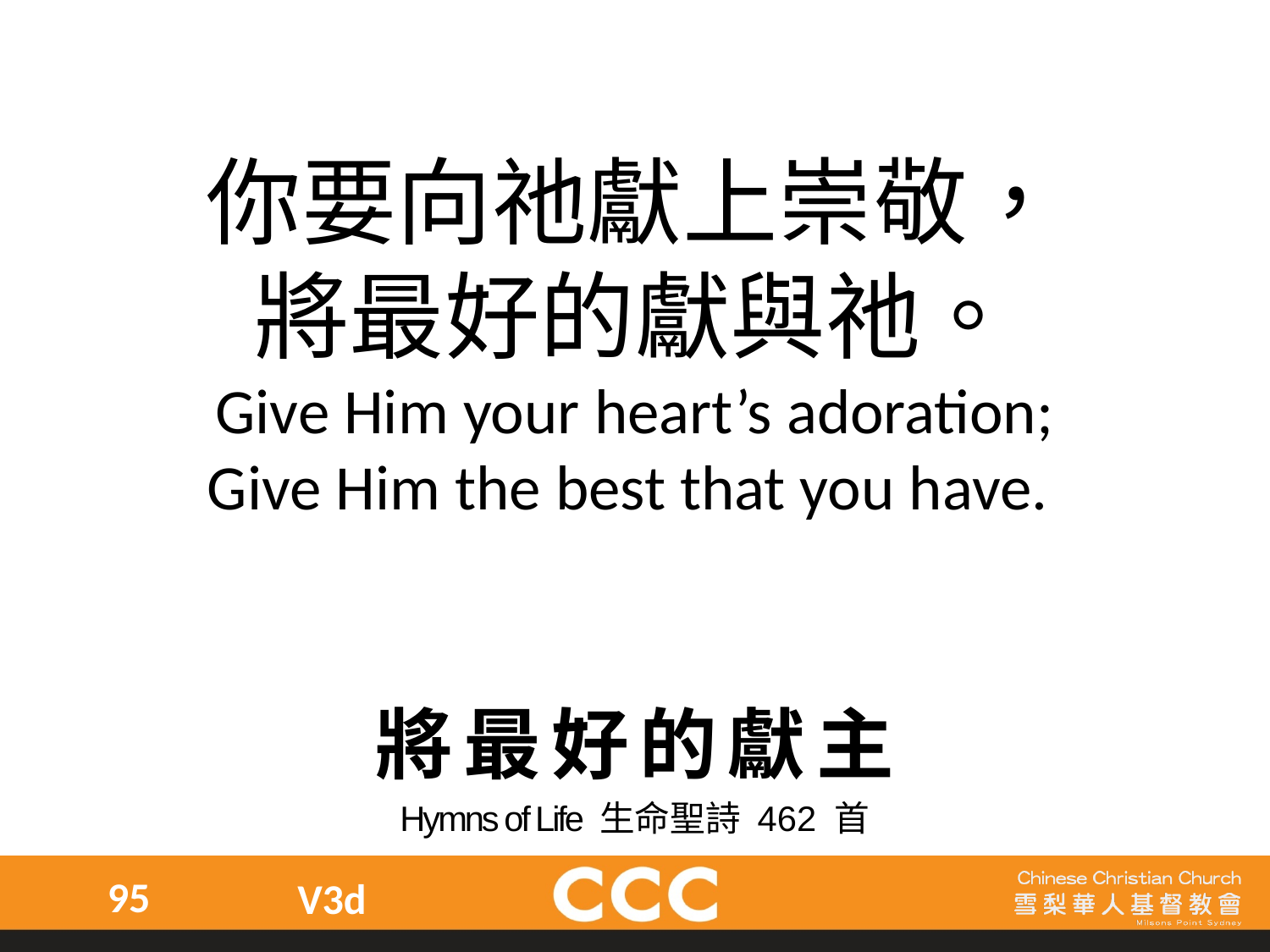

你要向祂獻上崇敬，
將最好的獻與祂。
Give Him your heart’s adoration;
Give Him the best that you have.
將最好的獻主
Hymns of Life 生命聖詩 462 首
95
V3d